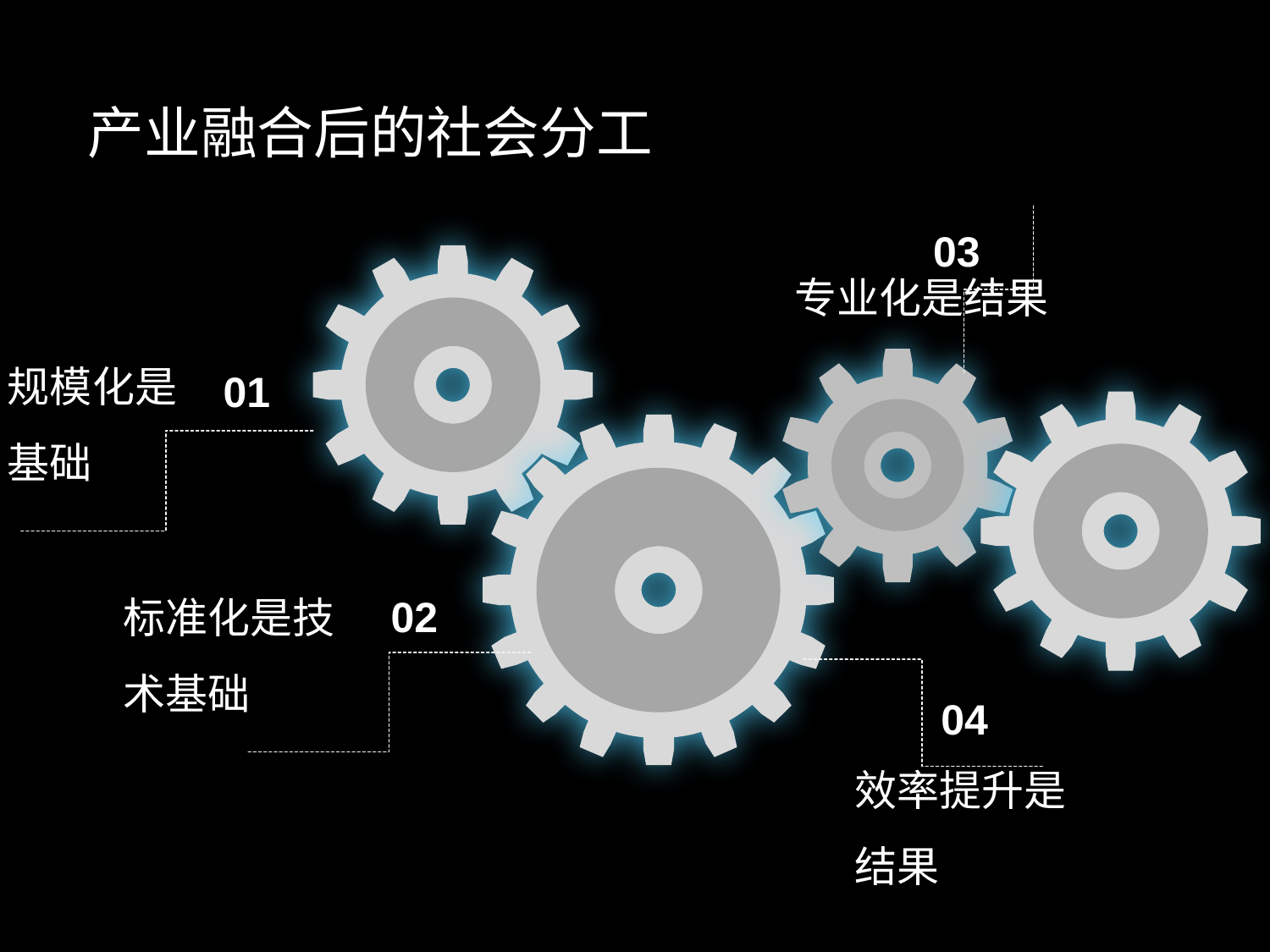

# 产业融合后的社会分工
03
专业化是结果

规模化是基础
01

02
标准化是技术基础
04
效率提升是结果